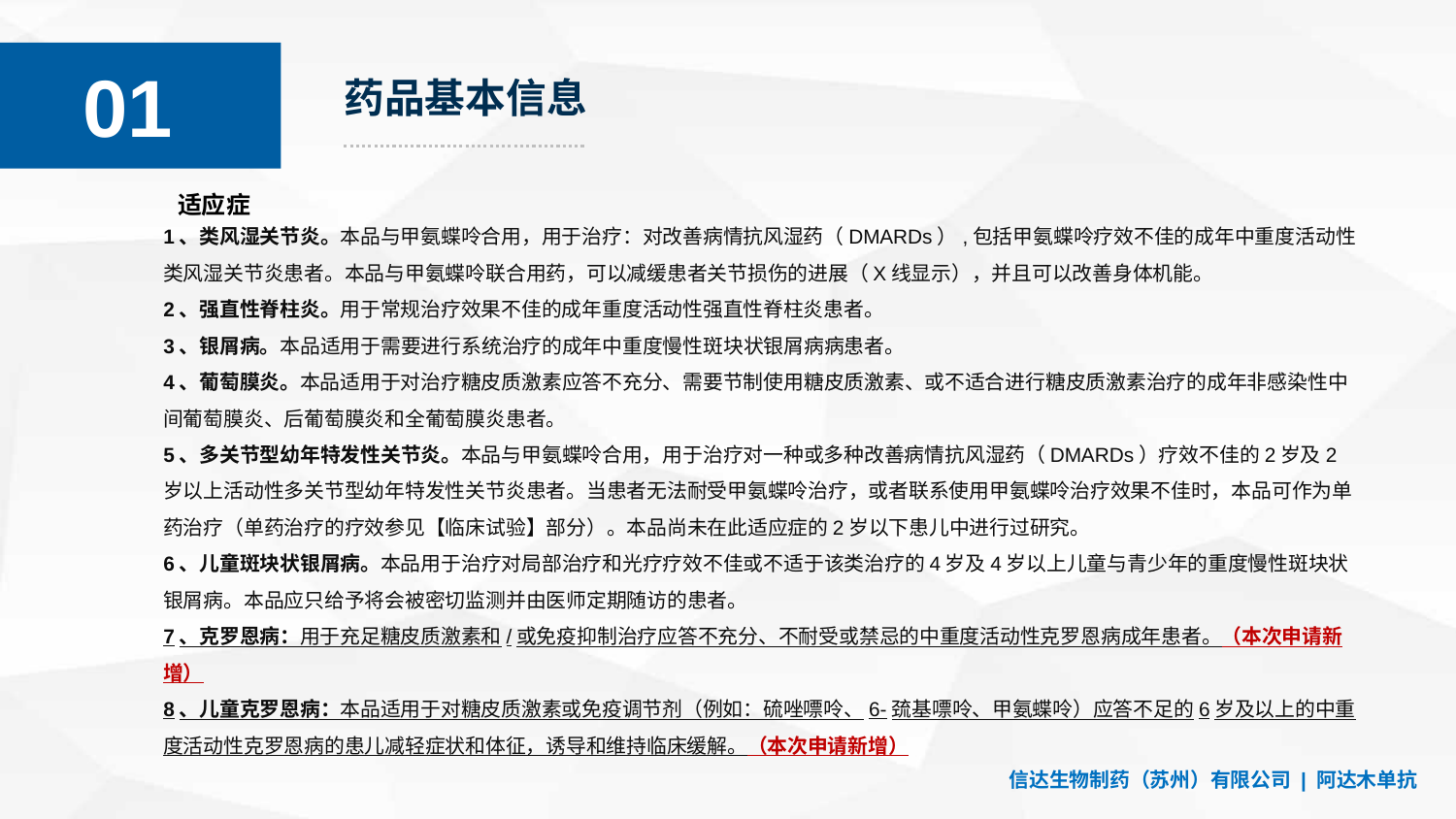

01
01
药品基本信息
适应症
1、类风湿关节炎。本品与甲氨蝶呤合用，用于治疗：对改善病情抗风湿药（DMARDs）,包括甲氨蝶呤疗效不佳的成年中重度活动性类风湿关节炎患者。本品与甲氨蝶呤联合用药，可以减缓患者关节损伤的进展（X线显示），并且可以改善身体机能。
2、强直性脊柱炎。用于常规治疗效果不佳的成年重度活动性强直性脊柱炎患者。
3、银屑病。本品适用于需要进行系统治疗的成年中重度慢性斑块状银屑病病患者。
4、葡萄膜炎。本品适用于对治疗糖皮质激素应答不充分、需要节制使用糖皮质激素、或不适合进行糖皮质激素治疗的成年非感染性中间葡萄膜炎、后葡萄膜炎和全葡萄膜炎患者。
5、多关节型幼年特发性关节炎。本品与甲氨蝶呤合用，用于治疗对一种或多种改善病情抗风湿药（DMARDs）疗效不佳的2岁及2岁以上活动性多关节型幼年特发性关节炎患者。当患者无法耐受甲氨蝶呤治疗，或者联系使用甲氨蝶呤治疗效果不佳时，本品可作为单药治疗（单药治疗的疗效参见【临床试验】部分）。本品尚未在此适应症的2岁以下患儿中进行过研究。
6、儿童斑块状银屑病。本品用于治疗对局部治疗和光疗疗效不佳或不适于该类治疗的4岁及4岁以上儿童与青少年的重度慢性斑块状银屑病。本品应只给予将会被密切监测并由医师定期随访的患者。
7、克罗恩病：用于充足糖皮质激素和/或免疫抑制治疗应答不充分、不耐受或禁忌的中重度活动性克罗恩病成年患者。（本次申请新增）
8、儿童克罗恩病：本品适用于对糖皮质激素或免疫调节剂（例如：硫唑嘌呤、6-巯基嘌呤、甲氨蝶呤）应答不足的6岁及以上的中重度活动性克罗恩病的患儿减轻症状和体征，诱导和维持临床缓解。（本次申请新增）

信达生物制药（苏州）有限公司 | 阿达木单抗